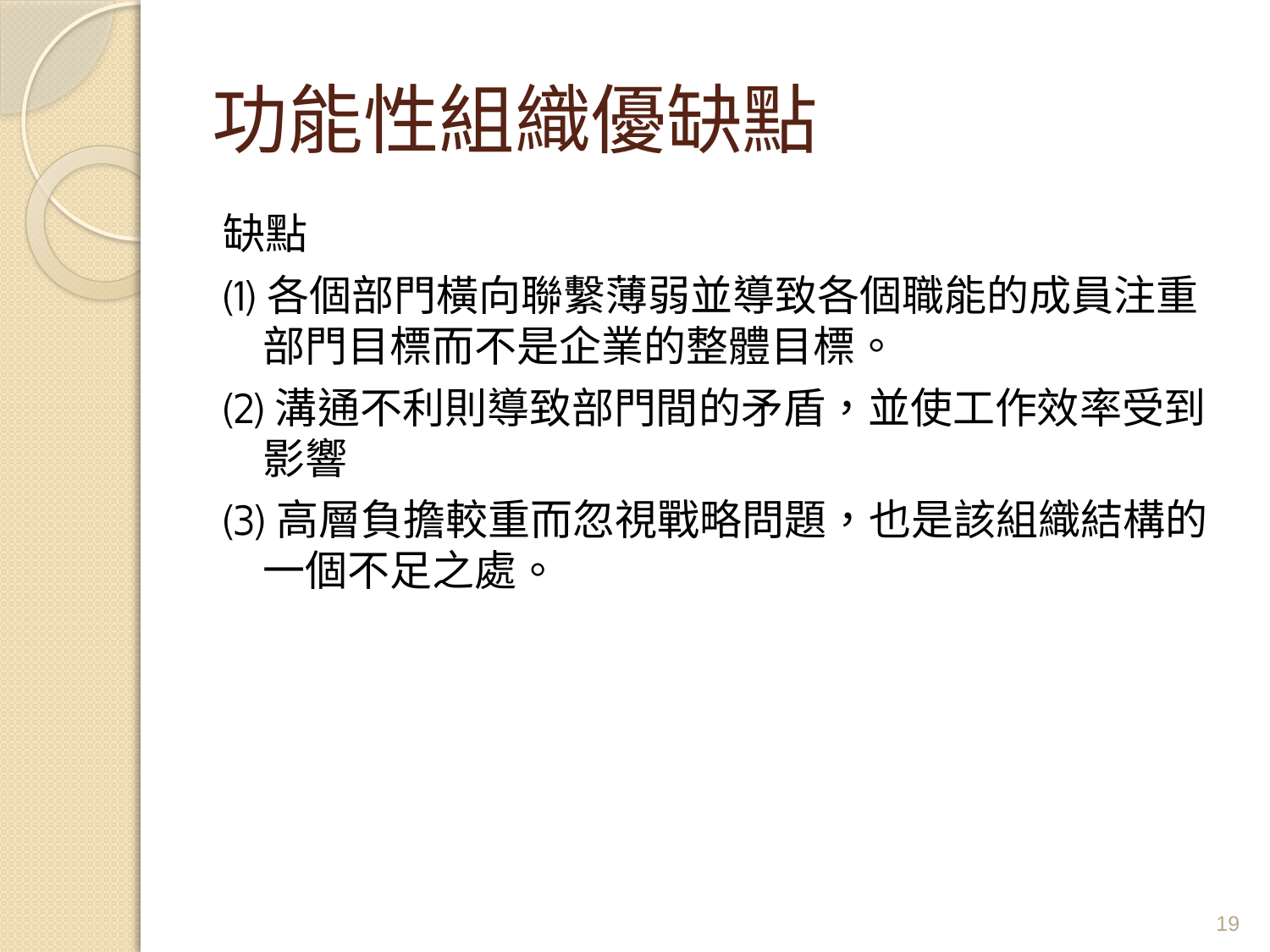

# 功能性組織優缺點
缺點
(1)各個部門橫向聯繫薄弱並導致各個職能的成員注重部門目標而不是企業的整體目標。
(2)溝通不利則導致部門間的矛盾，並使工作效率受到影響
(3)高層負擔較重而忽視戰略問題，也是該組織結構的一個不足之處。

19